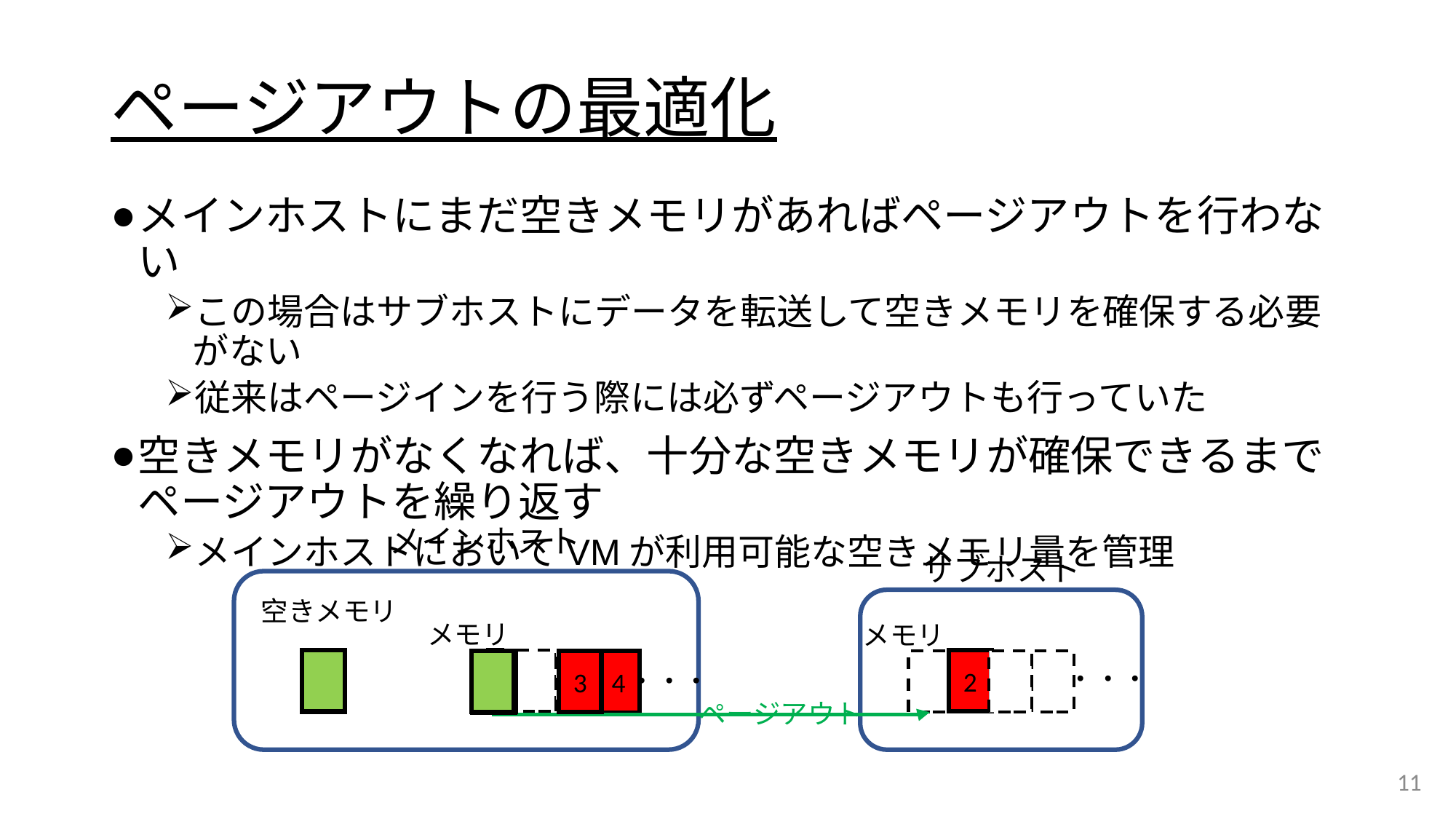

# ページアウトの最適化
メインホストにまだ空きメモリがあればページアウトを行わない
この場合はサブホストにデータを転送して空きメモリを確保する必要がない
従来はページインを行う際には必ずページアウトも行っていた
空きメモリがなくなれば、十分な空きメモリが確保できるまでページアウトを繰り返す
メインホストにおいてVMが利用可能な空きメモリ量を管理
メインホスト

サブホスト

空きメモリ
メモリ
メモリ
2

1

3
4
1
・・・
・・・
ページアウト
11